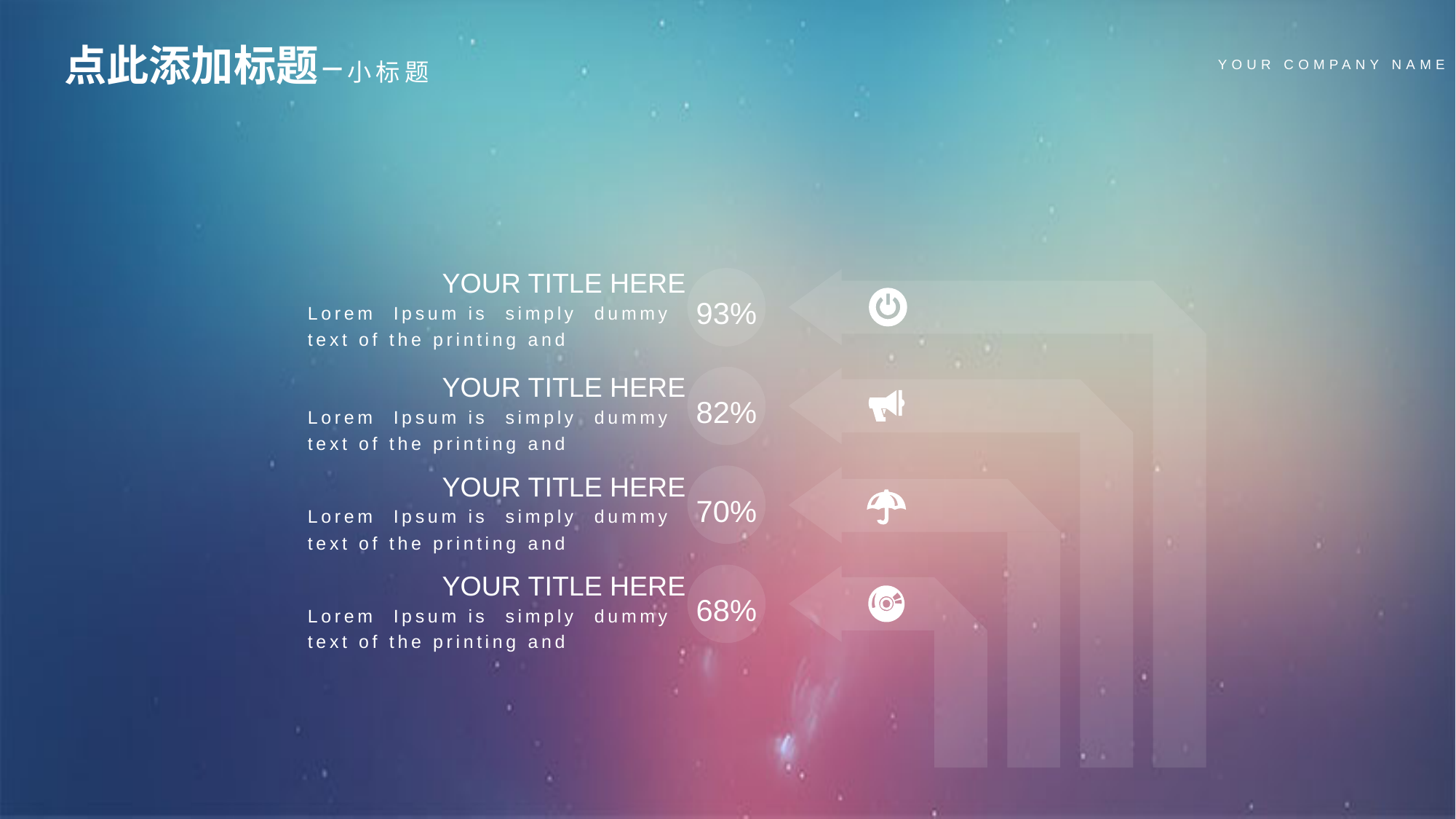

点此添加标题 – 小标题
YOUR COMPANY NAME
YOUR TITLE HERE

93%
Lorem Ipsum is simply dummy text of the printing and
YOUR TITLE HERE

82%
Lorem Ipsum is simply dummy text of the printing and
YOUR TITLE HERE

70%
Lorem Ipsum is simply dummy text of the printing and
YOUR TITLE HERE

68%
Lorem Ipsum is simply dummy text of the printing and